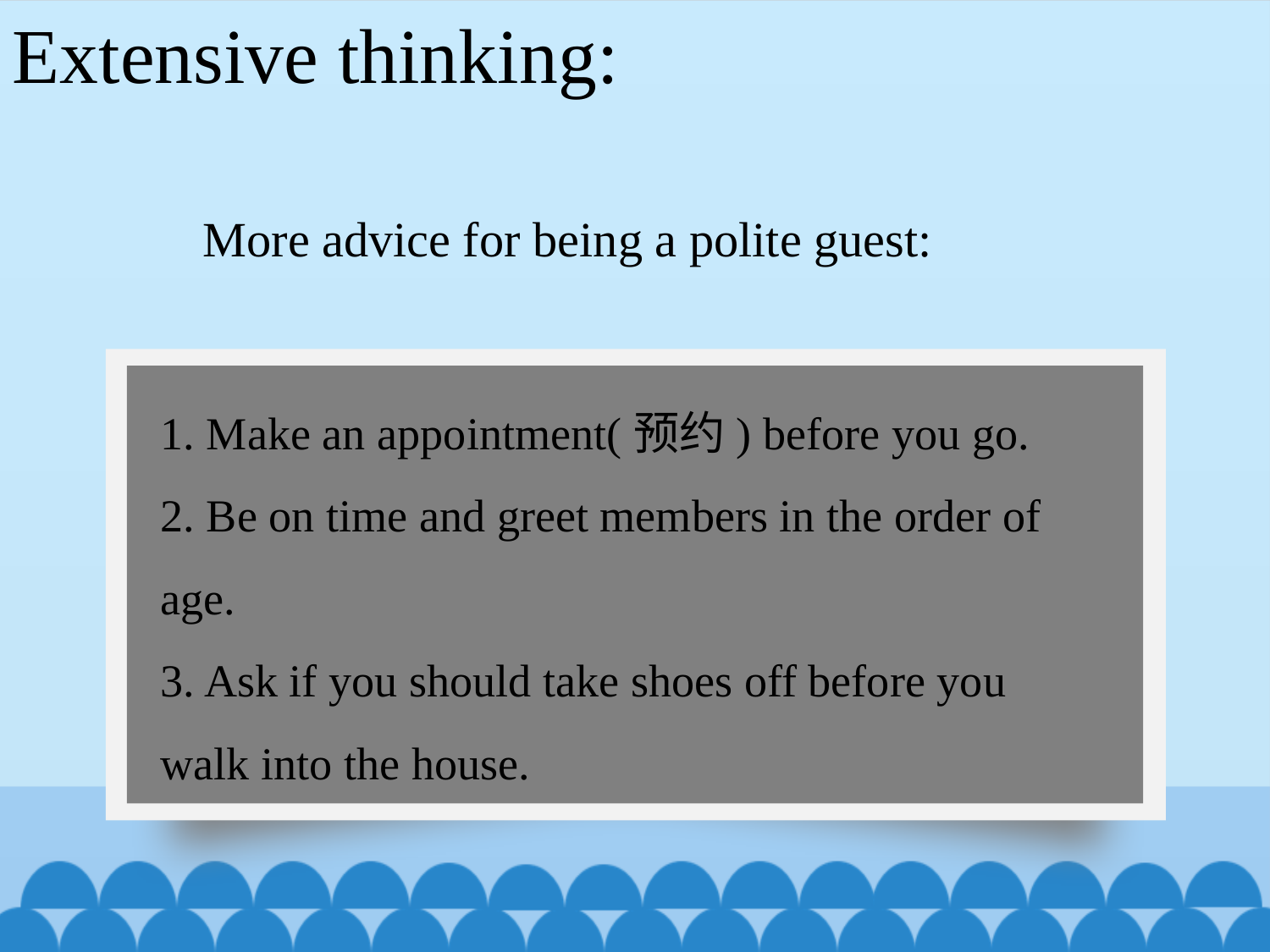

Extensive thinking:
More advice for being a polite guest:

1. Make an appointment(预约) before you go.
2. Be on time and greet members in the order of age.
3. Ask if you should take shoes off before you walk into the house.